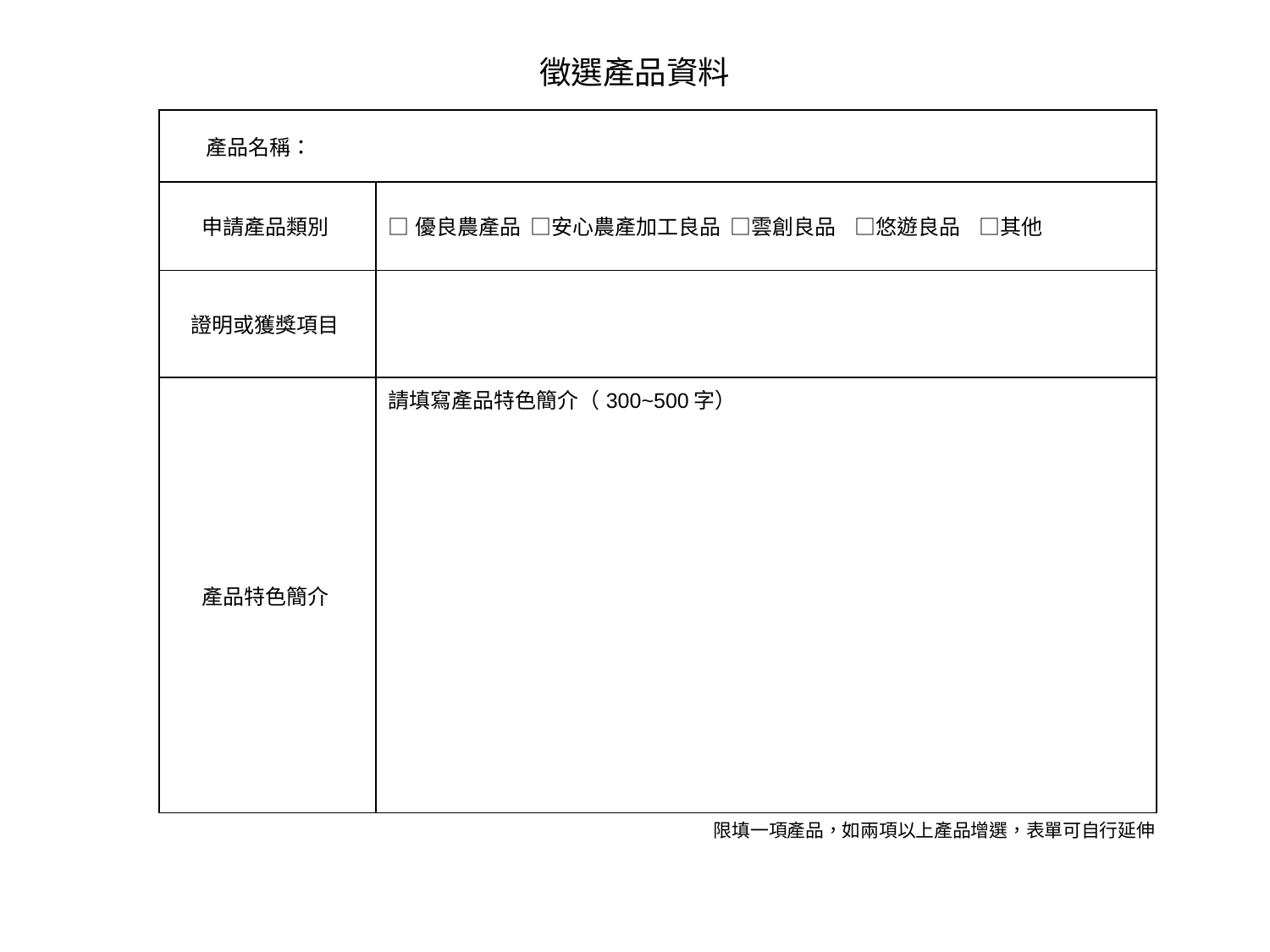

徵選產品資料
| 產品名稱： |  |
| --- | --- |
| 申請產品類別 | □優良農產品 □安心農產加工良品 □雲創良品 □悠遊良品 □其他 |
| 證明或獲獎項目 |  |
| 產品特色簡介 | 請填寫產品特色簡介（300~500字） |
限填一項產品，如兩項以上產品增選，表單可自行延伸